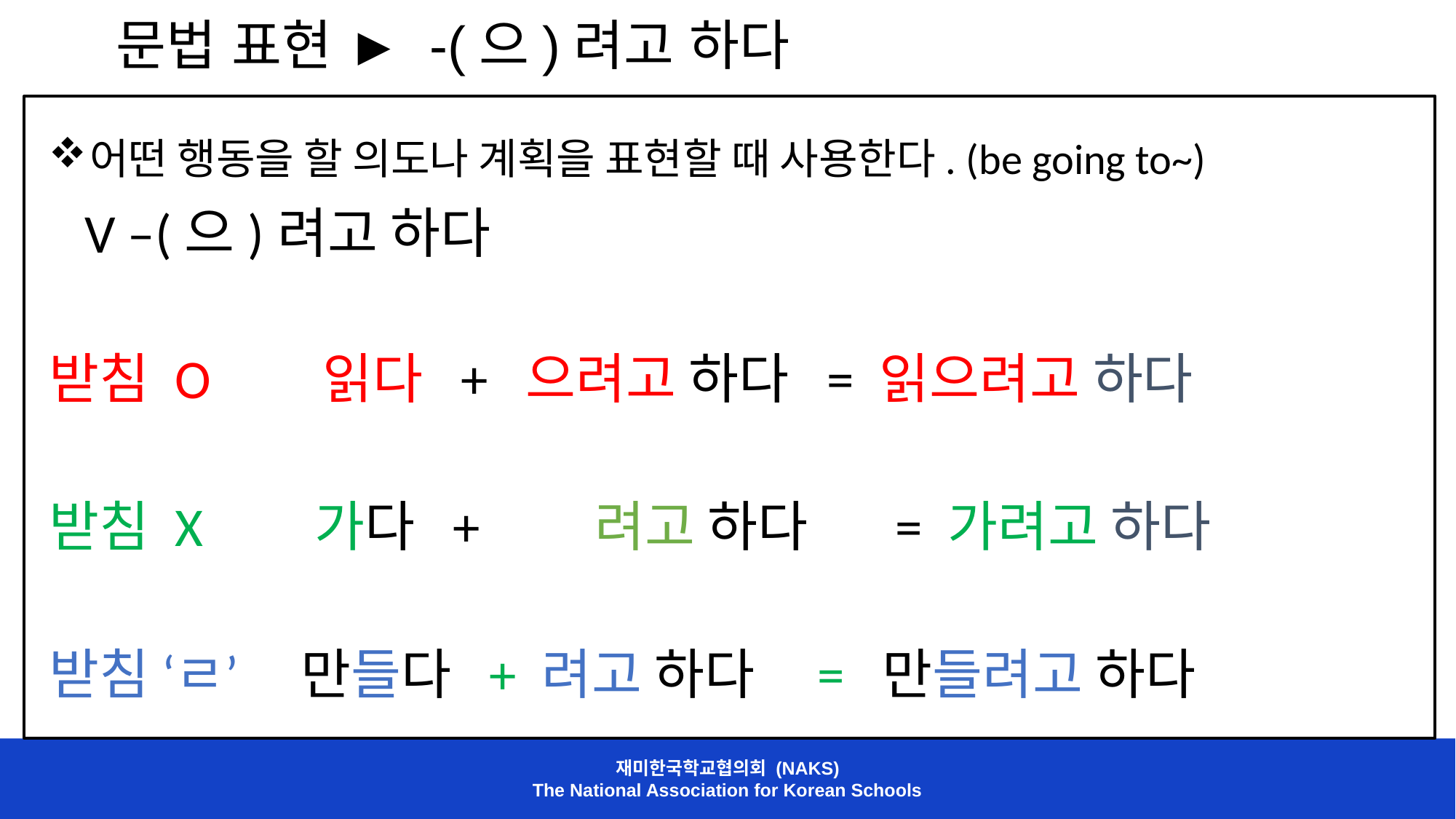

문법 표현 ► -(으)려고 하다
어떤 행동을 할 의도나 계획을 표현할 때 사용한다. (be going to~)
   V –(으)려고 하다
받침 O        읽다  +  으려고 하다  = 읽으려고 하다

받침 X        가다  + 	려고 하다      = 가려고 하다

받침 ‘ㄹ’     만들다  + 려고 하다    =  만들려고 하다
재미한국학교협의회 (NAKS)
The National Association for Korean Schools